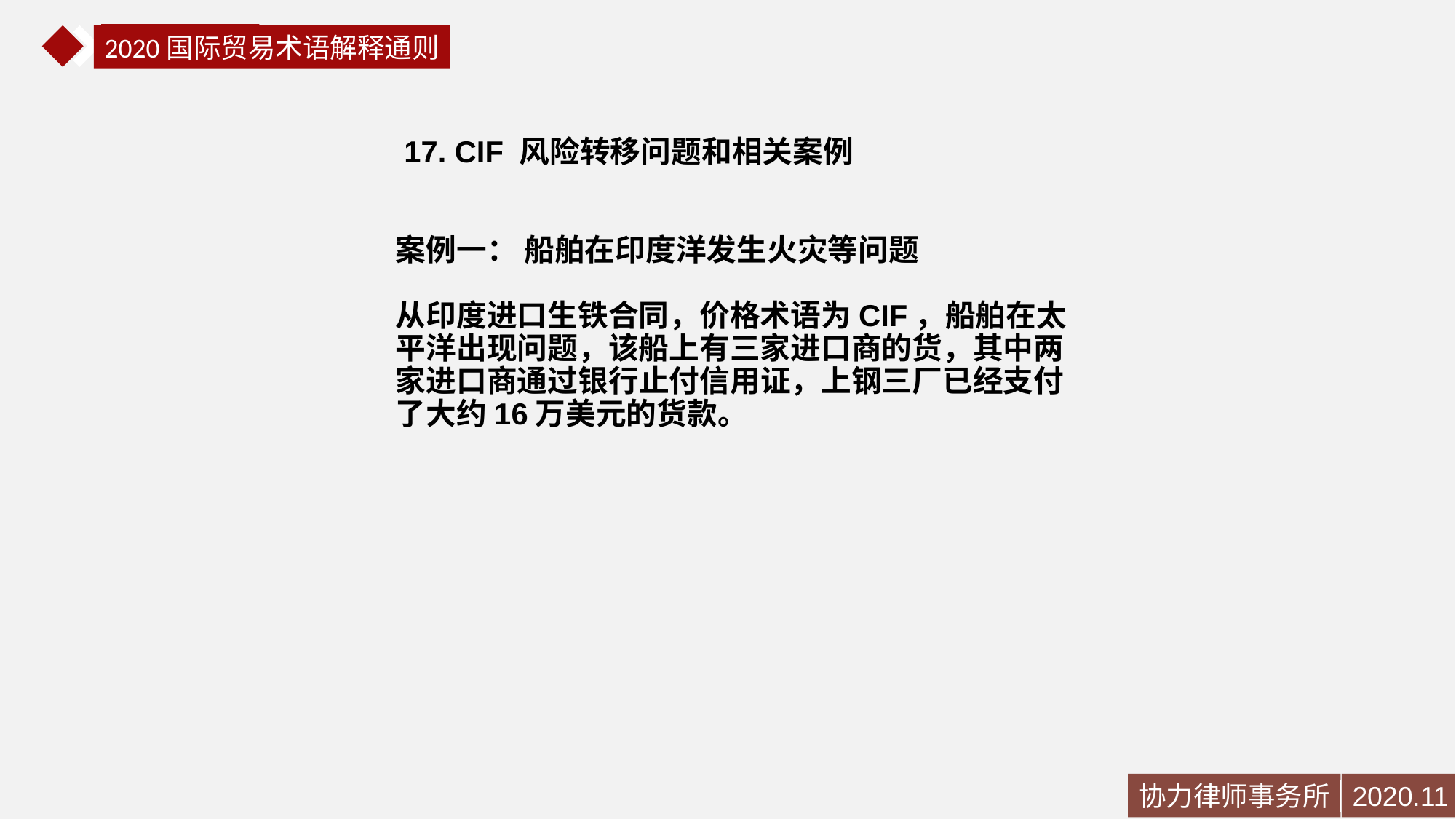

国际贸易法

2020国际贸易术语解释通则

 17. CIF 风险转移问题和相关案例

案例一： 船舶在印度洋发生火灾等问题

从印度进口生铁合同，价格术语为CIF，船舶在太平洋出现问题，该船上有三家进口商的货，其中两家进口商通过银行止付信用证，上钢三厂已经支付了大约16万美元的货款。

协力律师事务所
2020.11